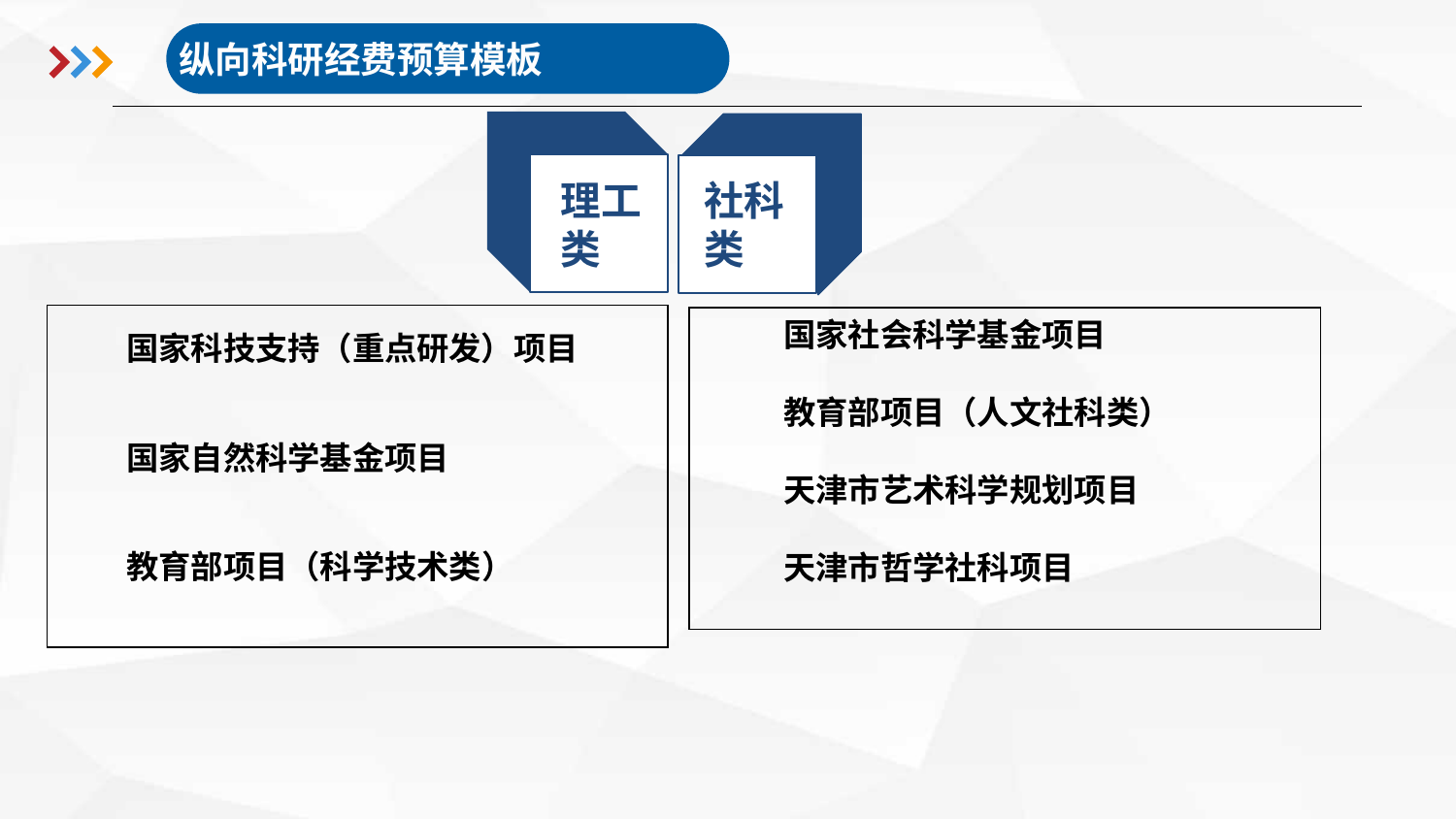

纵向科研经费预算模板

理工
类

社科
类
国家科技支持（重点研发）项目

国家自然科学基金项目

教育部项目（科学技术类）

          国家社会科学基金项目

          教育部项目（人文社科类）

          天津市艺术科学规划项目

          天津市哲学社科项目